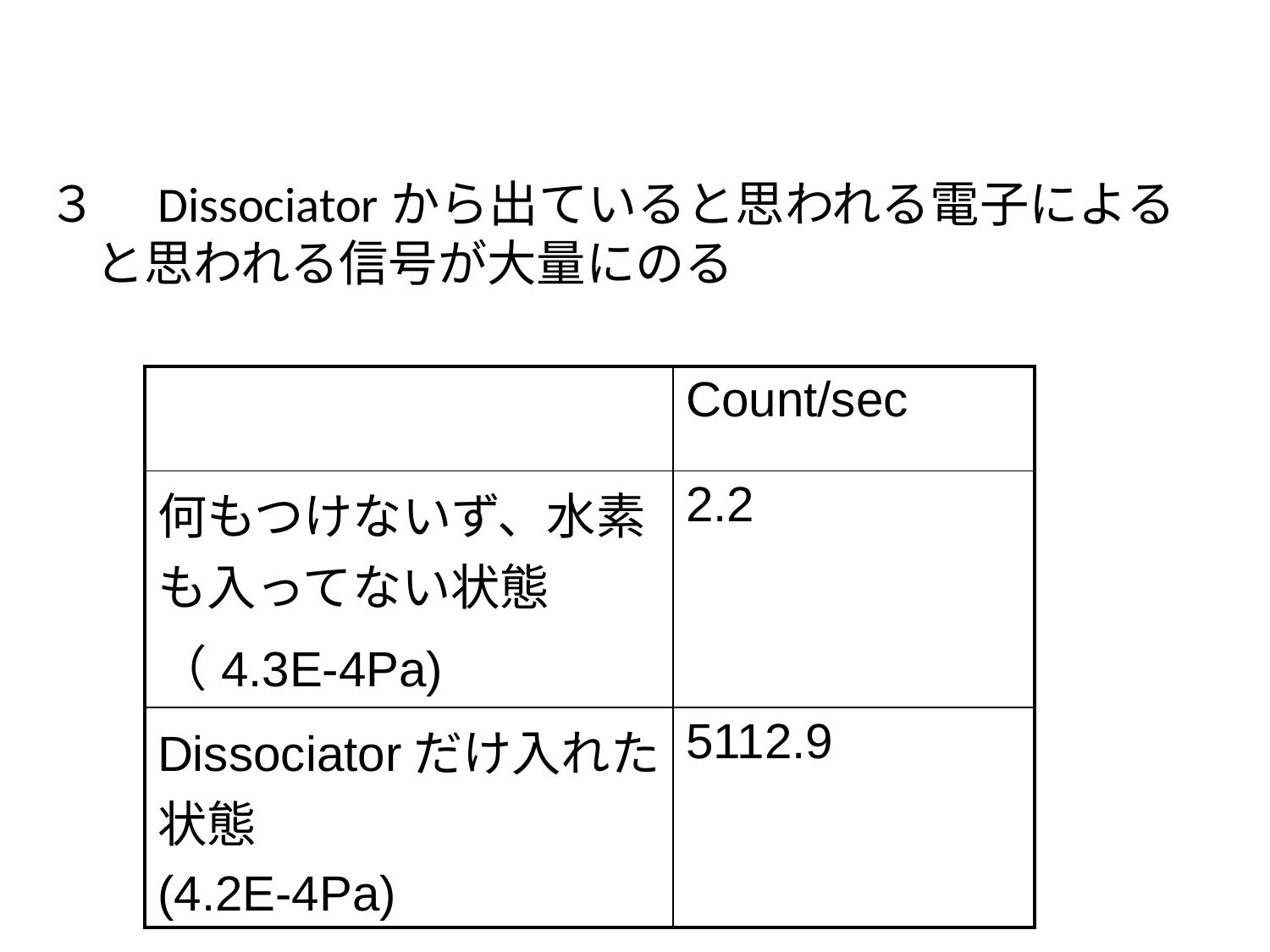

３　Dissociatorから出ていると思われる電子によると思われる信号が大量にのる

|  | Count/sec |
| --- | --- |
| 何もつけないず、水素も入ってない状態 （4.3E-4Pa) | 2.2 |
| Dissociatorだけ入れた状態 (4.2E-4Pa) | 5112.9 |